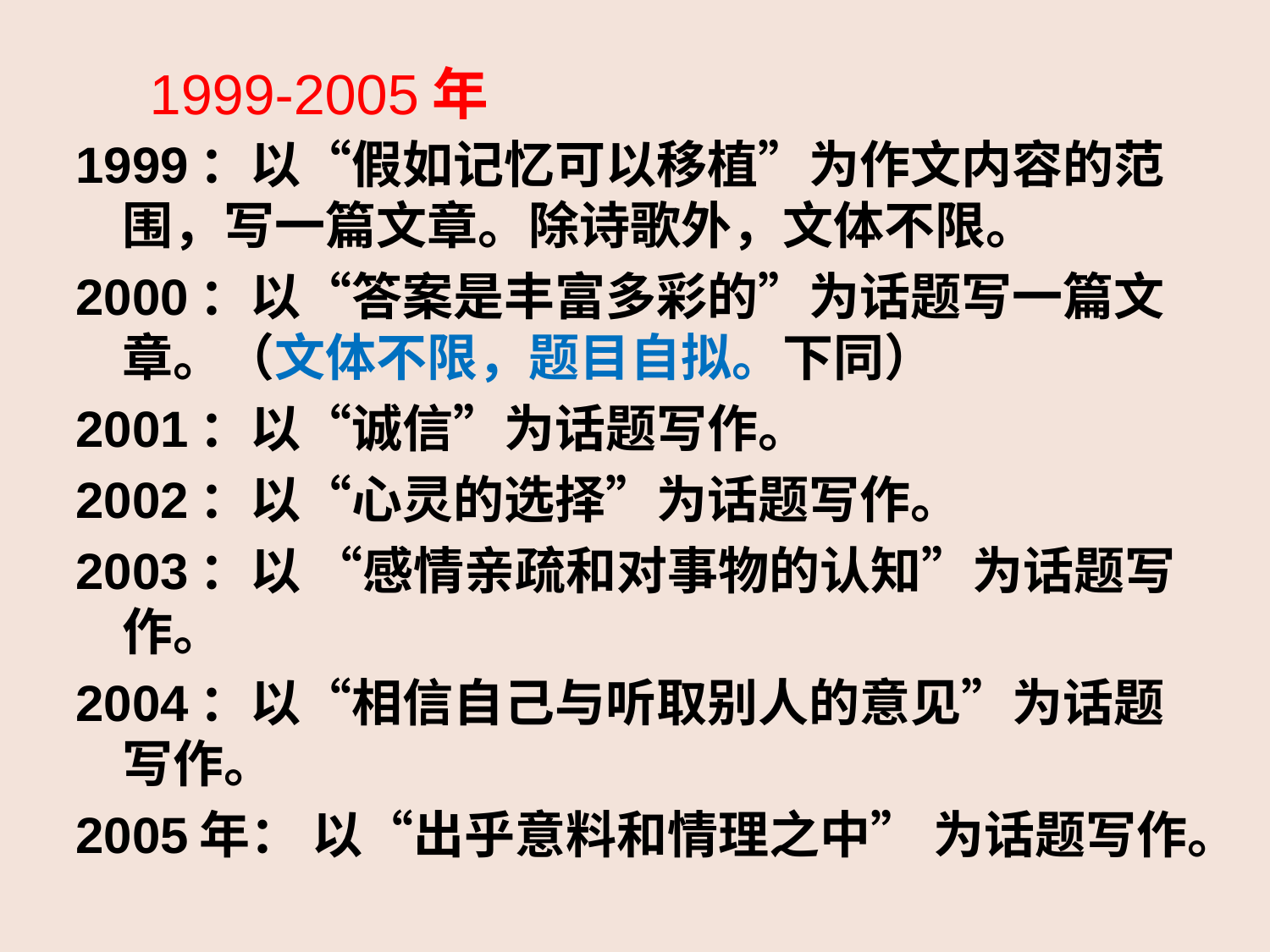

# 1999-2005年
1999：以“假如记忆可以移植”为作文内容的范围，写一篇文章。除诗歌外，文体不限。
2000：以“答案是丰富多彩的”为话题写一篇文章。（文体不限，题目自拟。下同）
2001：以“诚信”为话题写作。
2002：以“心灵的选择”为话题写作。
2003：以 “感情亲疏和对事物的认知”为话题写作。
2004：以“相信自己与听取别人的意见”为话题写作。
2005年： 以“出乎意料和情理之中” 为话题写作。